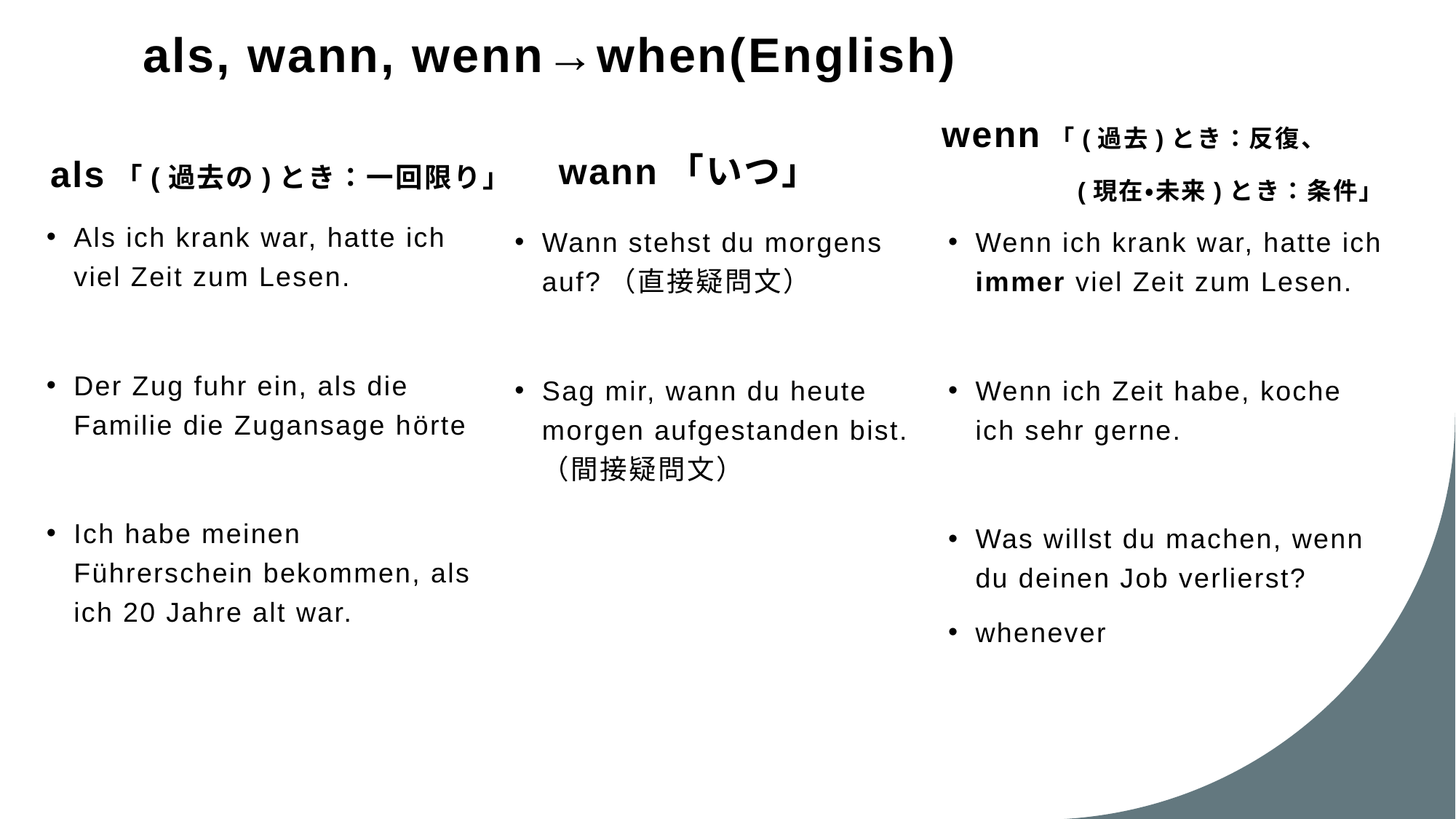

# als, wann, wenn→when(English)
wann「いつ」
als「(過去の)とき：一回限り」
wenn「(過去)とき：反復、
　　　　　(現在・未来)とき：条件」
Als ich krank war, hatte ich viel Zeit zum Lesen.

Der Zug fuhr ein, als die Familie die Zugansage hörte

Ich habe meinen Führerschein bekommen, als ich 20 Jahre alt war.
Wann stehst du morgens auf?（直接疑問文）

Sag mir, wann du heute morgen aufgestanden bist.（間接疑問文）
Wenn ich krank war, hatte ich immer viel Zeit zum Lesen.

Wenn ich Zeit habe, koche ich sehr gerne.

Was willst du machen, wenn du deinen Job verlierst?
whenever